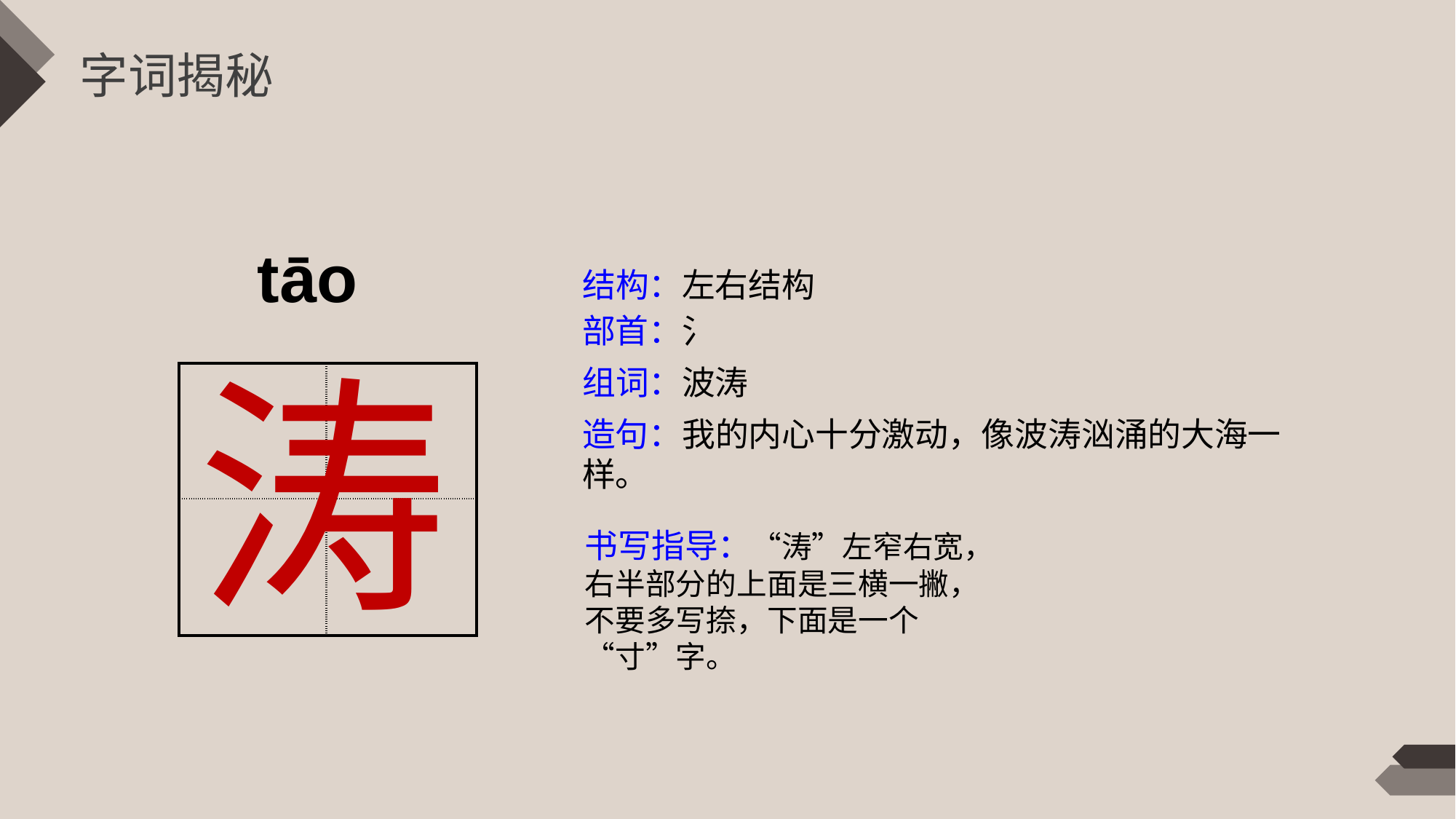

字词揭秘
tāo
结构：左右结构
部首：氵
涛
组词：波涛
|  |  |
| --- | --- |
|  |  |
造句：我的内心十分激动，像波涛汹涌的大海一样。

书写指导：“涛”左窄右宽，右半部分的上面是三横一撇，不要多写捺，下面是一个“寸”字。